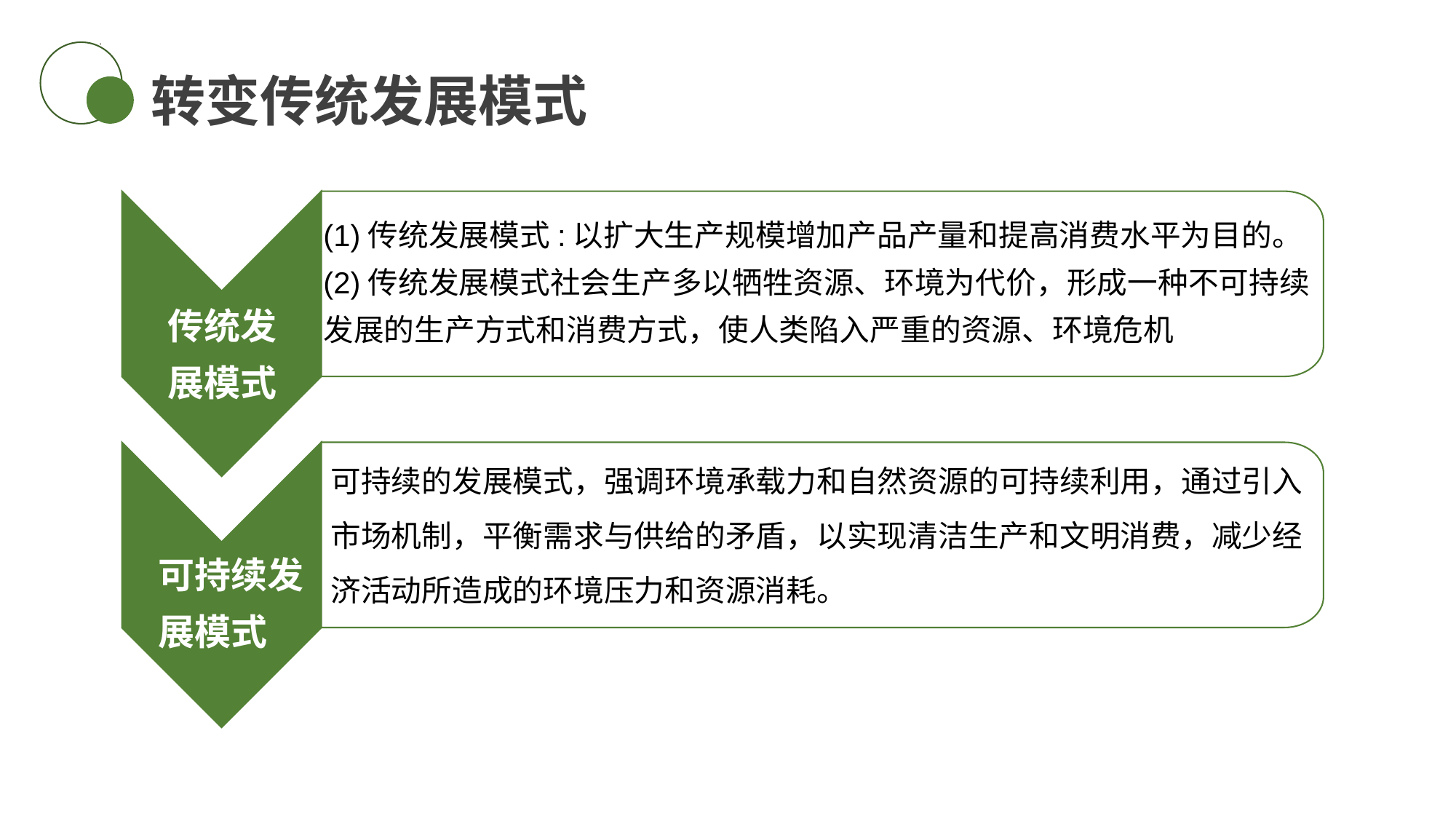

转变传统发展模式

(1)传统发展模式:以扩大生产规模增加产品产量和提高消费水平为目的。
(2)传统发展模式社会生产多以牺牲资源、环境为代价，形成一种不可持续发展的生产方式和消费方式，使人类陷入严重的资源、环境危机
传统发展模式
可持续的发展模式，强调环境承载力和自然资源的可持续利用，通过引入市场机制，平衡需求与供给的矛盾，以实现清洁生产和文明消费，减少经济活动所造成的环境压力和资源消耗。
可持续发展模式